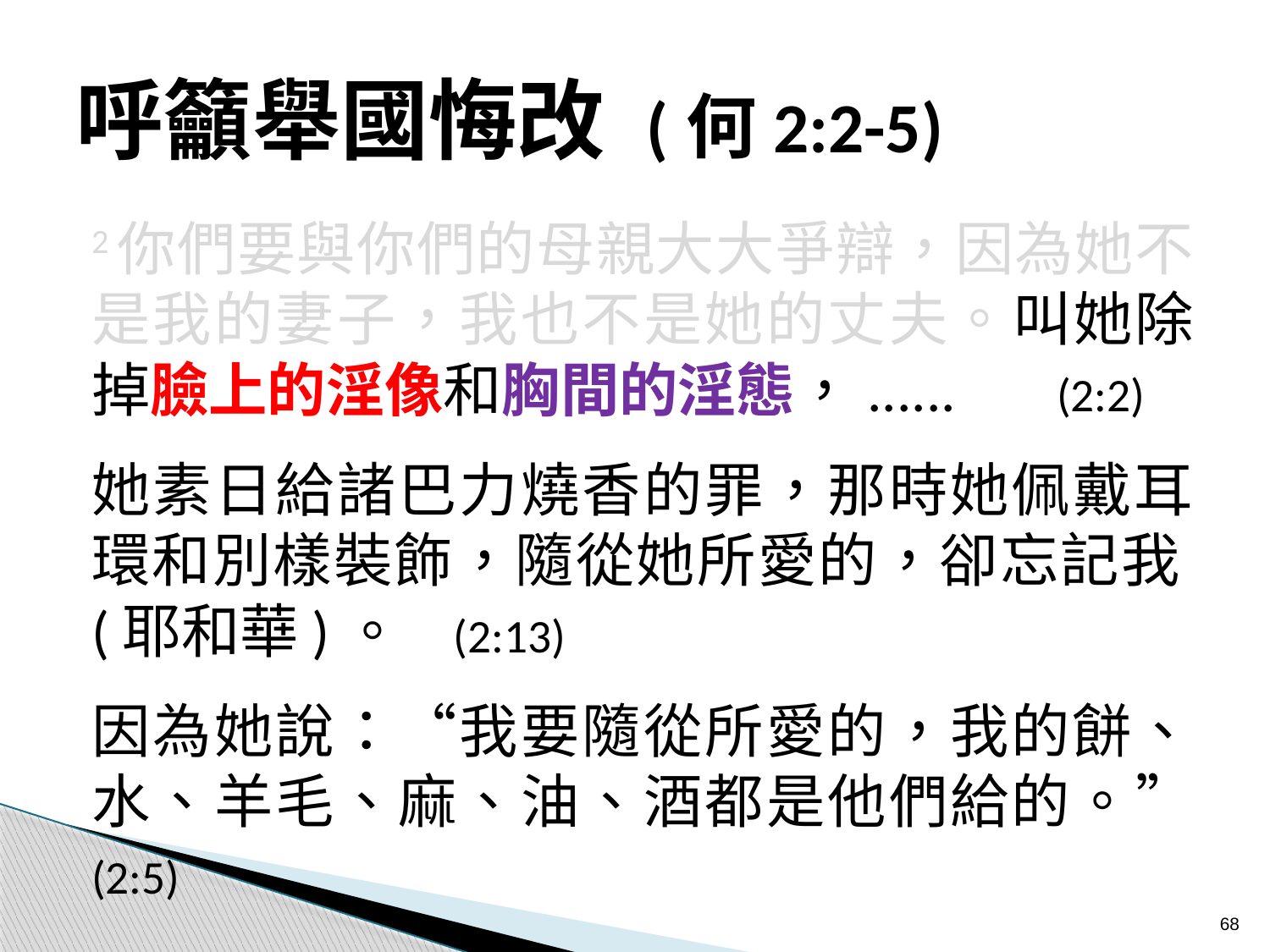

# 呼籲舉國悔改 (何2:2-5)
2你們要與你們的母親大大爭辯，因為她不是我的妻子，我也不是她的丈夫。叫她除掉臉上的淫像和胸間的淫態，......	(2:2)
她素日給諸巴力燒香的罪，那時她佩戴耳環和別樣裝飾，隨從她所愛的，卻忘記我(耶和華)。	(2:13)
因為她說：“我要隨從所愛的，我的餅、水、羊毛、麻、油、酒都是他們給的。” (2:5)

68